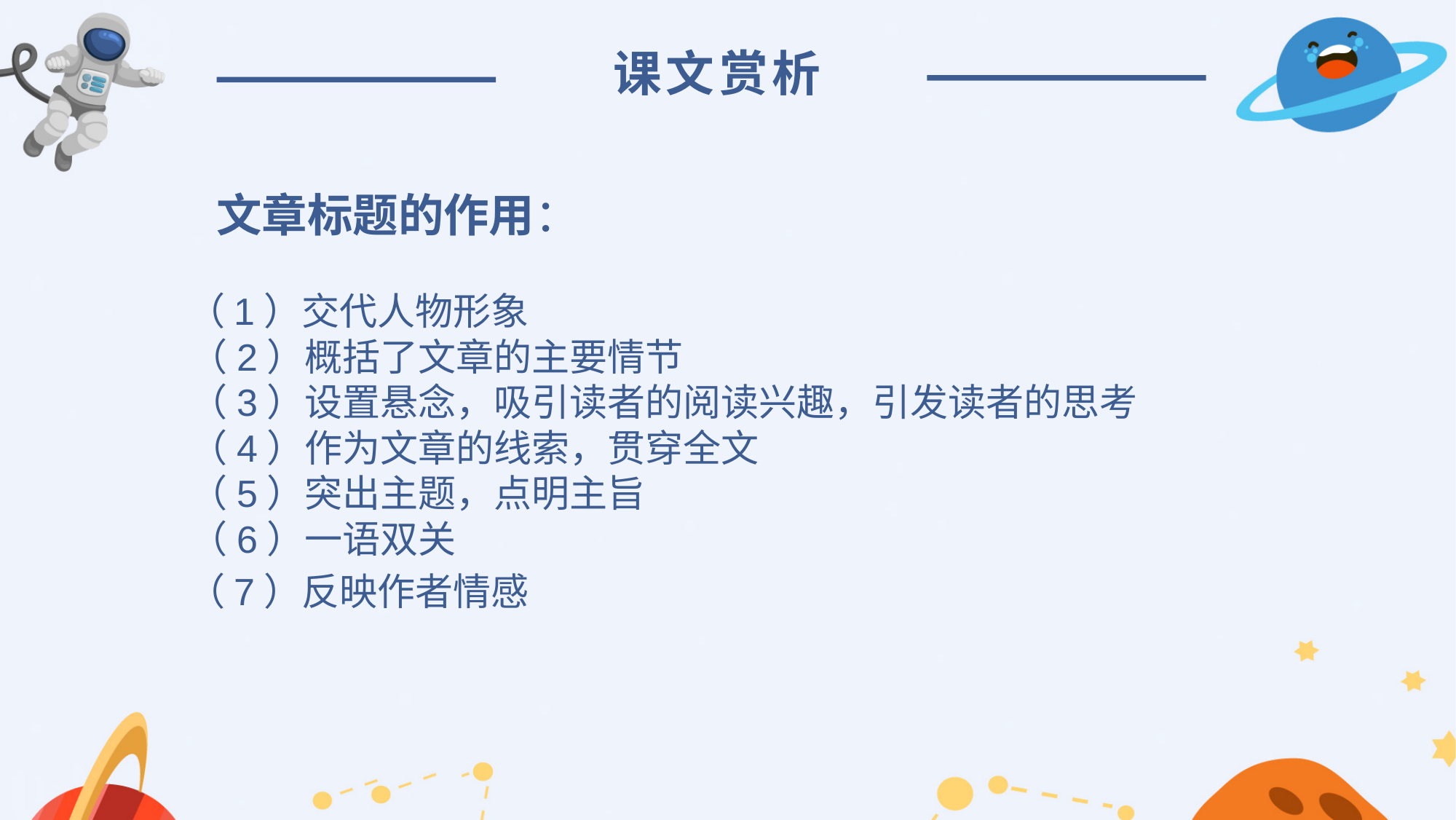

课文赏析

文章标题的作用：
     （1）交代人物形象
（2）概括了文章的主要情节
（3）设置悬念，吸引读者的阅读兴趣，引发读者的思考
（4）作为文章的线索，贯穿全文
（5）突出主题，点明主旨
（6）一语双关
     （7）反映作者情感